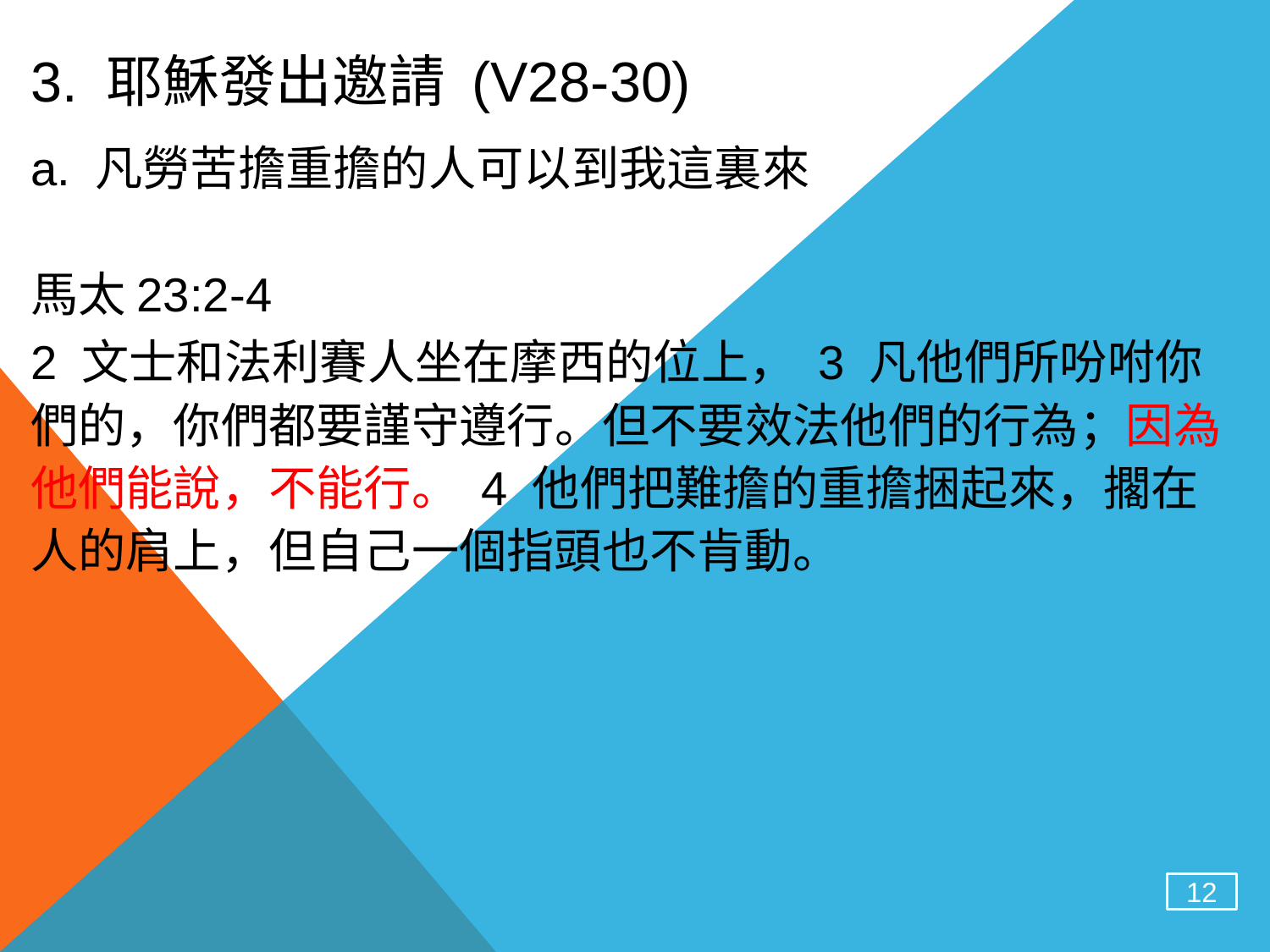

# 3. 耶穌發出邀請 (v28-30)
a. 凡勞苦擔重擔的人可以到我這裏來

馬太23:2-4
2 文士和法利賽人坐在摩西的位上， 3 凡他們所吩咐你們的，你們都要謹守遵行。但不要效法他們的行為；因為他們能說，不能行。 4 他們把難擔的重擔捆起來，擱在人的肩上，但自己一個指頭也不肯動。
12